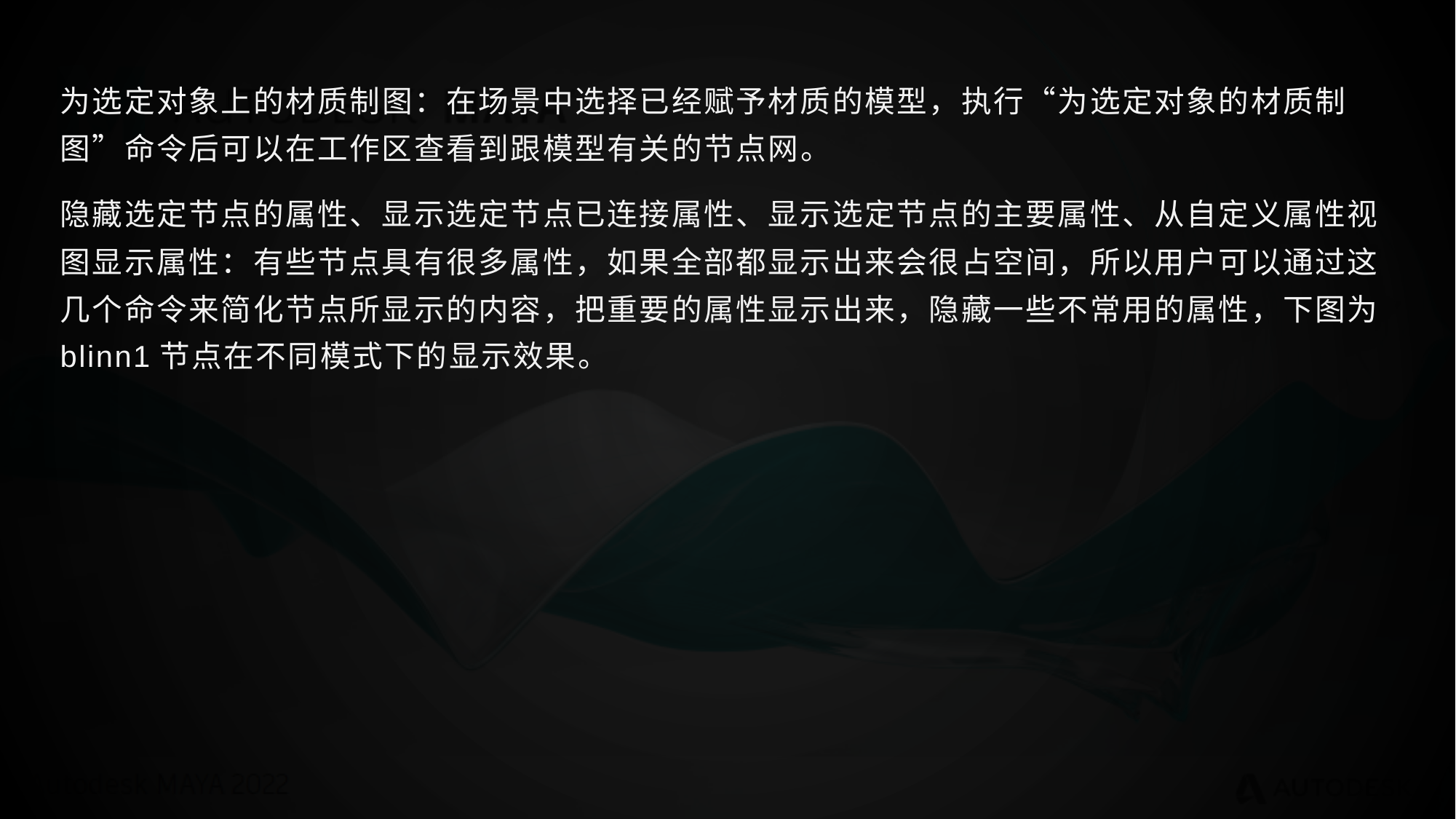

为选定对象上的材质制图：在场景中选择已经赋予材质的模型，执行“为选定对象的材质制图”命令后可以在工作区查看到跟模型有关的节点网。
隐藏选定节点的属性、显示选定节点已连接属性、显示选定节点的主要属性、从自定义属性视图显示属性：有些节点具有很多属性，如果全部都显示出来会很占空间，所以用户可以通过这几个命令来简化节点所显示的内容，把重要的属性显示出来，隐藏一些不常用的属性，下图为blinn1节点在不同模式下的显示效果。